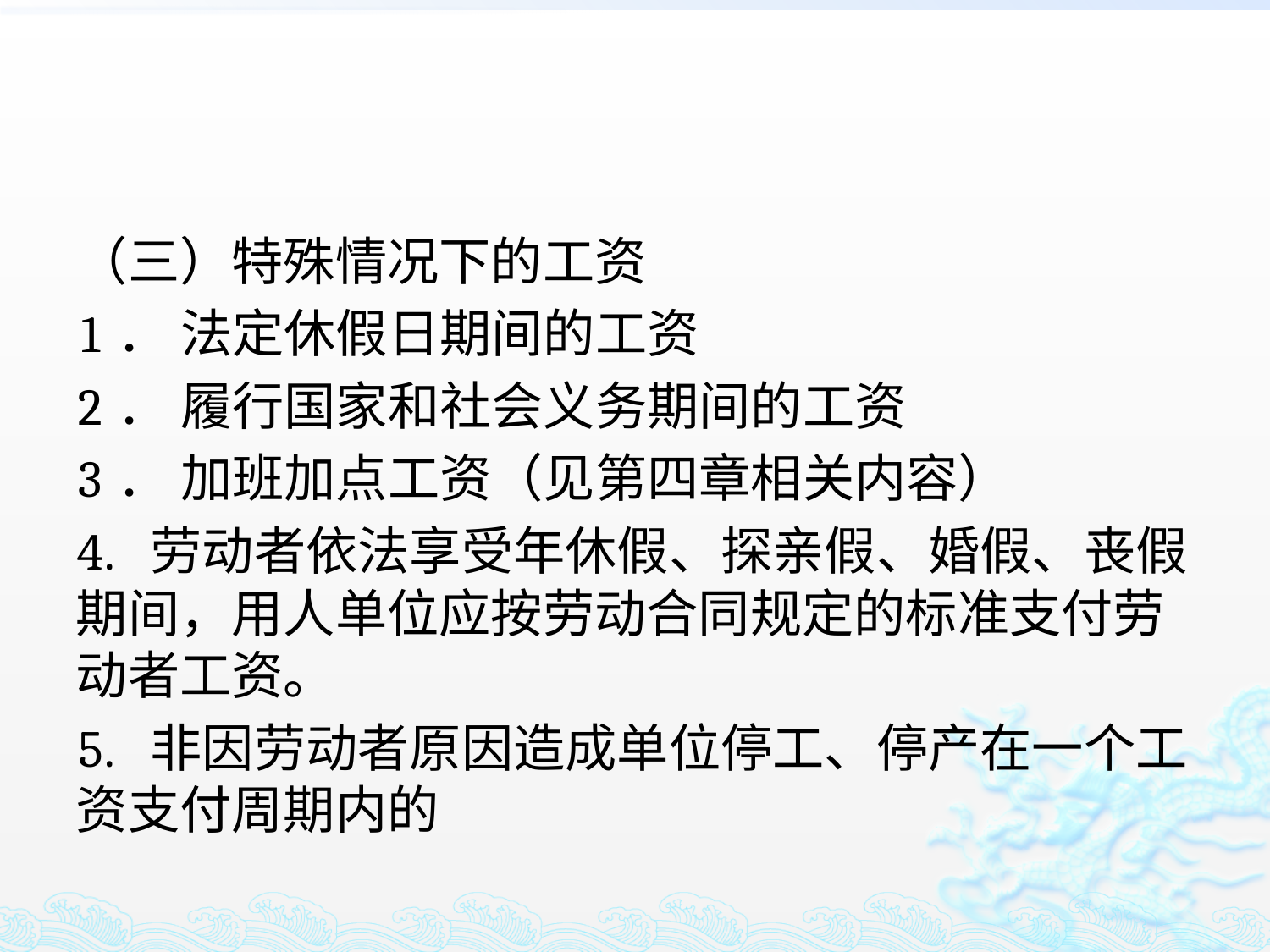

#
（三）特殊情况下的工资
1． 法定休假日期间的工资
2． 履行国家和社会义务期间的工资
3． 加班加点工资（见第四章相关内容）
4.  劳动者依法享受年休假、探亲假、婚假、丧假期间，用人单位应按劳动合同规定的标准支付劳动者工资。
5.  非因劳动者原因造成单位停工、停产在一个工资支付周期内的